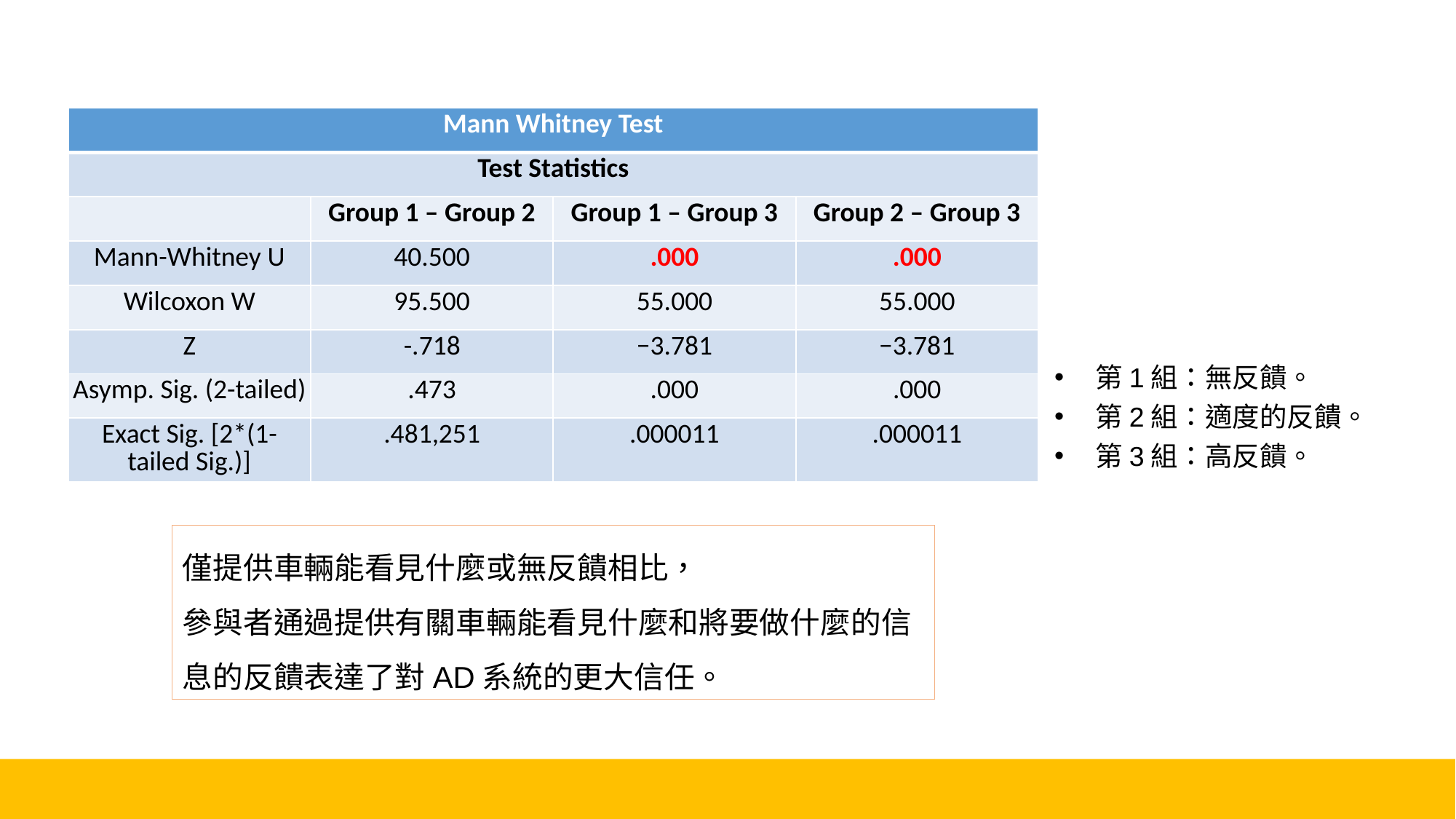

| Mann Whitney Test |  |  |  |
| --- | --- | --- | --- |
| Test Statistics |  |  |  |
|  | Group 1 – Group 2 | Group 1 – Group 3 | Group 2 – Group 3 |
| Mann-Whitney U | 40.500 | .000 | .000 |
| Wilcoxon W | 95.500 | 55.000 | 55.000 |
| Z | -.718 | −3.781 | −3.781 |
| Asymp. Sig. (2-tailed) | .473 | .000 | .000 |
| Exact Sig. [2\*(1-tailed Sig.)] | .481,251 | .000011 | .000011 |
第1組：無反饋。
第2組：適度的反饋。
第3組：高反饋。
僅提供車輛能看見什麼或無反饋相比，
參與者通過提供有關車輛能看見什麼和將要做什麼的信息的反饋表達了對AD系統的更大信任。

18